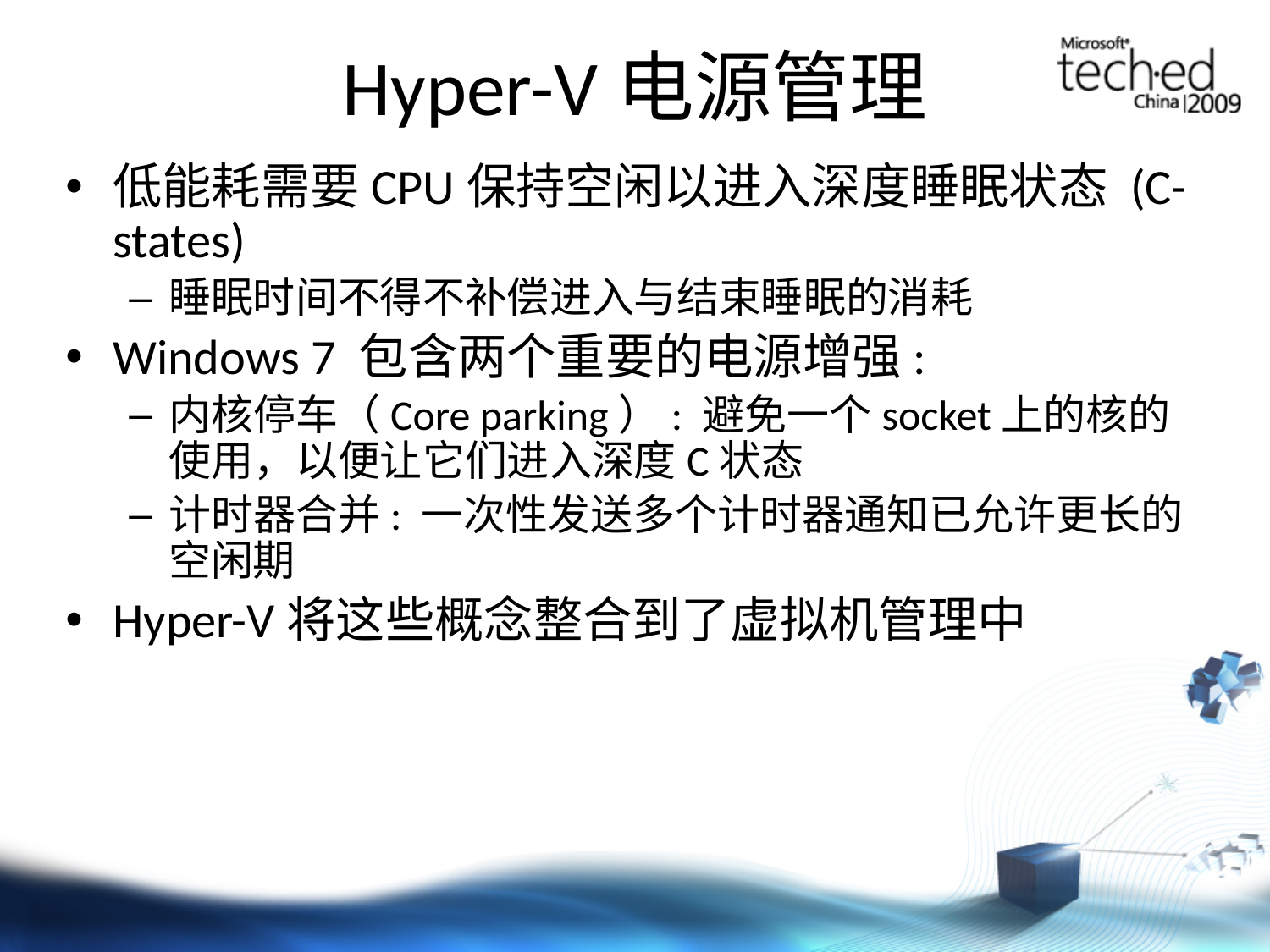

# Hyper-V电源管理
低能耗需要CPU保持空闲以进入深度睡眠状态 (C-states)
睡眠时间不得不补偿进入与结束睡眠的消耗
Windows 7 包含两个重要的电源增强:
内核停车（Core parking）: 避免一个socket上的核的使用，以便让它们进入深度C状态
计时器合并: 一次性发送多个计时器通知已允许更长的空闲期
Hyper-V将这些概念整合到了虚拟机管理中